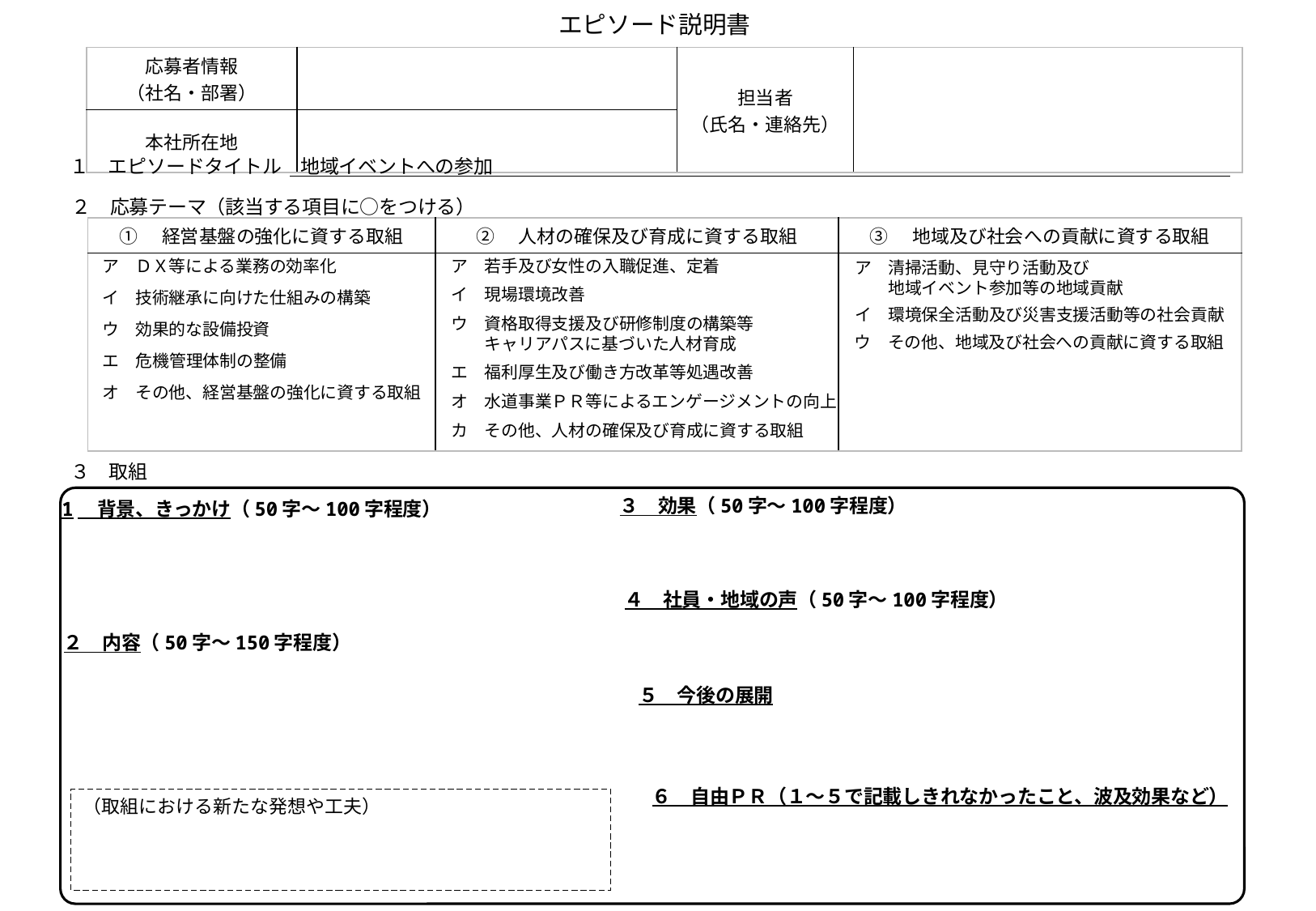

エピソード説明書
| 応募者情報 （社名・部署） |  | 担当者 （氏名・連絡先） |  |
| --- | --- | --- | --- |
| 本社所在地 |  |  |  |
１　エピソードタイトル　地域イベントへの参加
２　応募テーマ（該当する項目に○をつける）
| ①　経営基盤の強化に資する取組 | ②　人材の確保及び育成に資する取組 | ③　地域及び社会への貢献に資する取組 |
| --- | --- | --- |
|  |  |  |
ア　若手及び女性の入職促進、定着
イ　現場環境改善
ウ　資格取得支援及び研修制度の構築等
　　キャリアパスに基づいた人材育成
エ　福利厚生及び働き方改革等処遇改善
オ　水道事業ＰＲ等によるエンゲージメントの向上
カ　その他、人材の確保及び育成に資する取組
ア　ＤＸ等による業務の効率化
イ　技術継承に向けた仕組みの構築
ウ　効果的な設備投資
エ　危機管理体制の整備
オ　その他、経営基盤の強化に資する取組
ア　清掃活動、見守り活動及び
　　地域イベント参加等の地域貢献
イ　環境保全活動及び災害支援活動等の社会貢献
ウ　その他、地域及び社会への貢献に資する取組
３　取組

３　効果（50字～100字程度）
1　背景、きっかけ（50字～100字程度）
４　社員・地域の声（50字～100字程度）
２　内容（50字～150字程度）
５　今後の展開
６　自由ＰＲ（１～５で記載しきれなかったこと、波及効果など）
（取組における新たな発想や工夫）